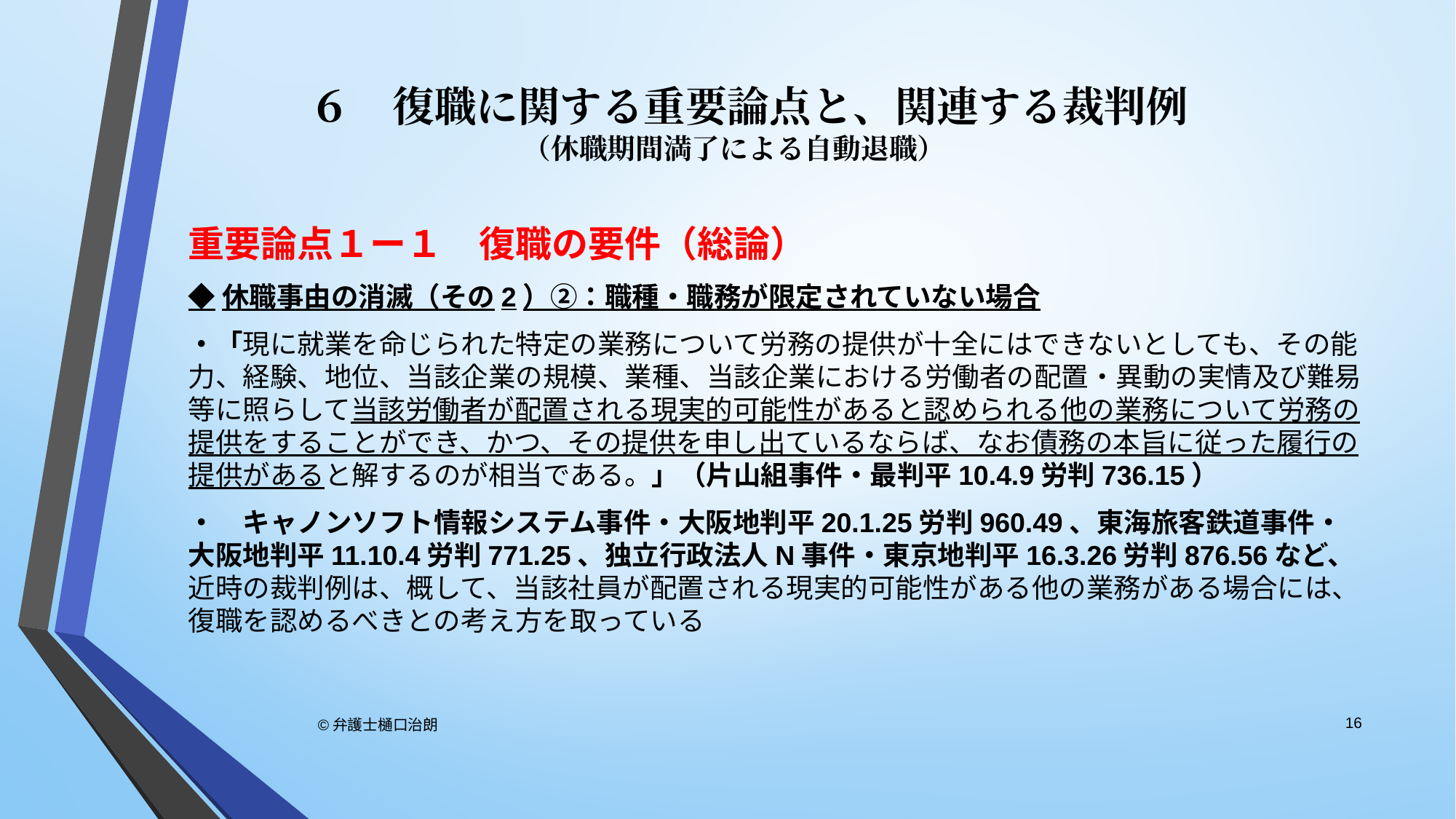

# ６　復職に関する重要論点と、関連する裁判例 （休職期間満了による自動退職）
重要論点１ー１　復職の要件（総論）
◆休職事由の消滅（その2）➁：職種・職務が限定されていない場合
・「現に就業を命じられた特定の業務について労務の提供が十全にはできないとしても、その能力、経験、地位、当該企業の規模、業種、当該企業における労働者の配置・異動の実情及び難易等に照らして当該労働者が配置される現実的可能性があると認められる他の業務について労務の提供をすることができ、かつ、その提供を申し出ているならば、なお債務の本旨に従った履行の提供があると解するのが相当である。」（片山組事件・最判平10.4.9労判736.15）
・　キャノンソフト情報システム事件・大阪地判平20.1.25労判960.49、東海旅客鉄道事件・大阪地判平11.10.4労判771.25、独立行政法人N事件・東京地判平16.3.26労判876.56など、近時の裁判例は、概して、当該社員が配置される現実的可能性がある他の業務がある場合には、復職を認めるべきとの考え方を取っている
16
©弁護士樋口治朗